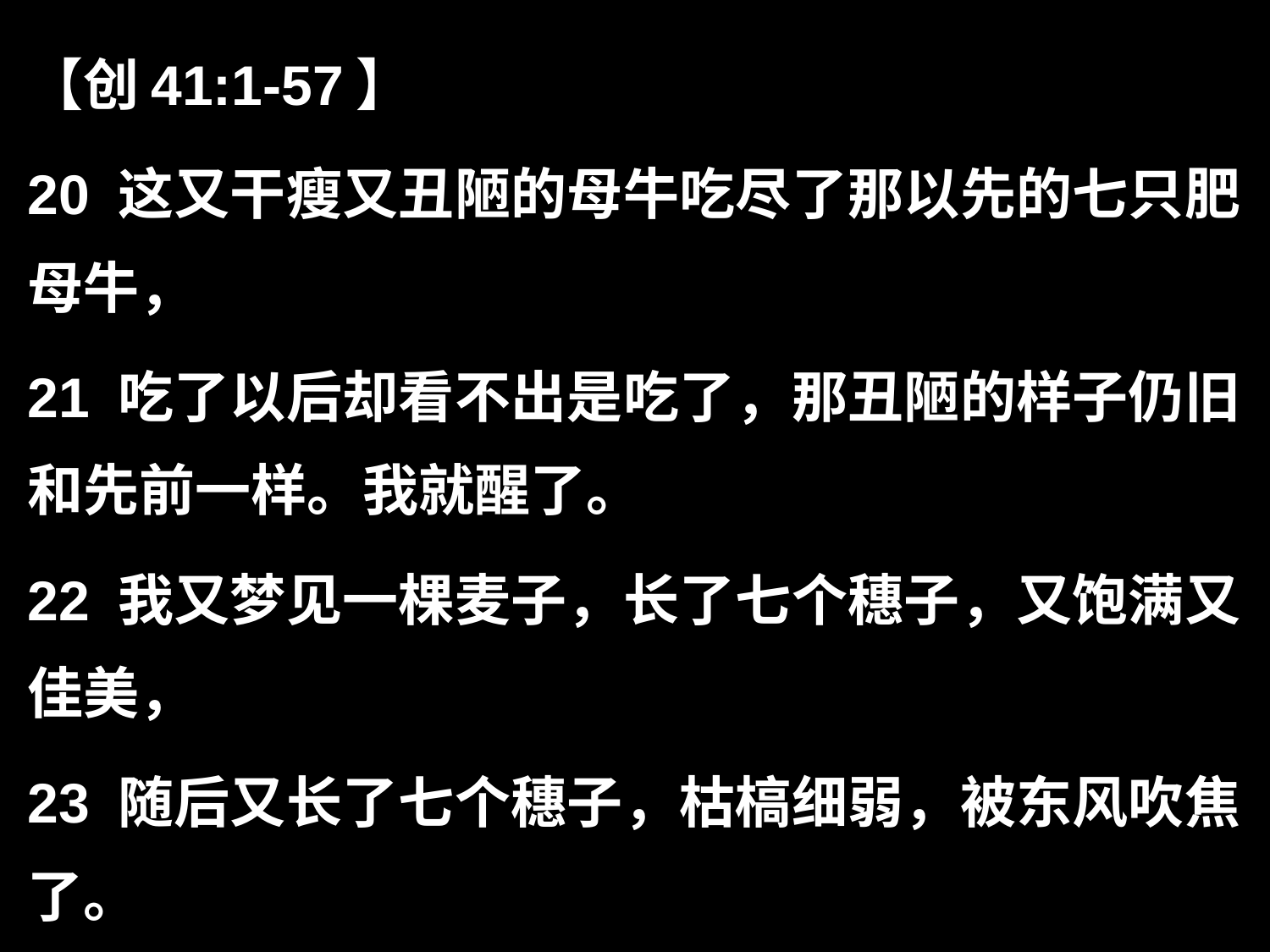

【创41:1-57】
20 这又干瘦又丑陋的母牛吃尽了那以先的七只肥母牛，
21 吃了以后却看不出是吃了，那丑陋的样子仍旧和先前一样。我就醒了。
22 我又梦见一棵麦子，长了七个穗子，又饱满又佳美，
23 随后又长了七个穗子，枯槁细弱，被东风吹焦了。